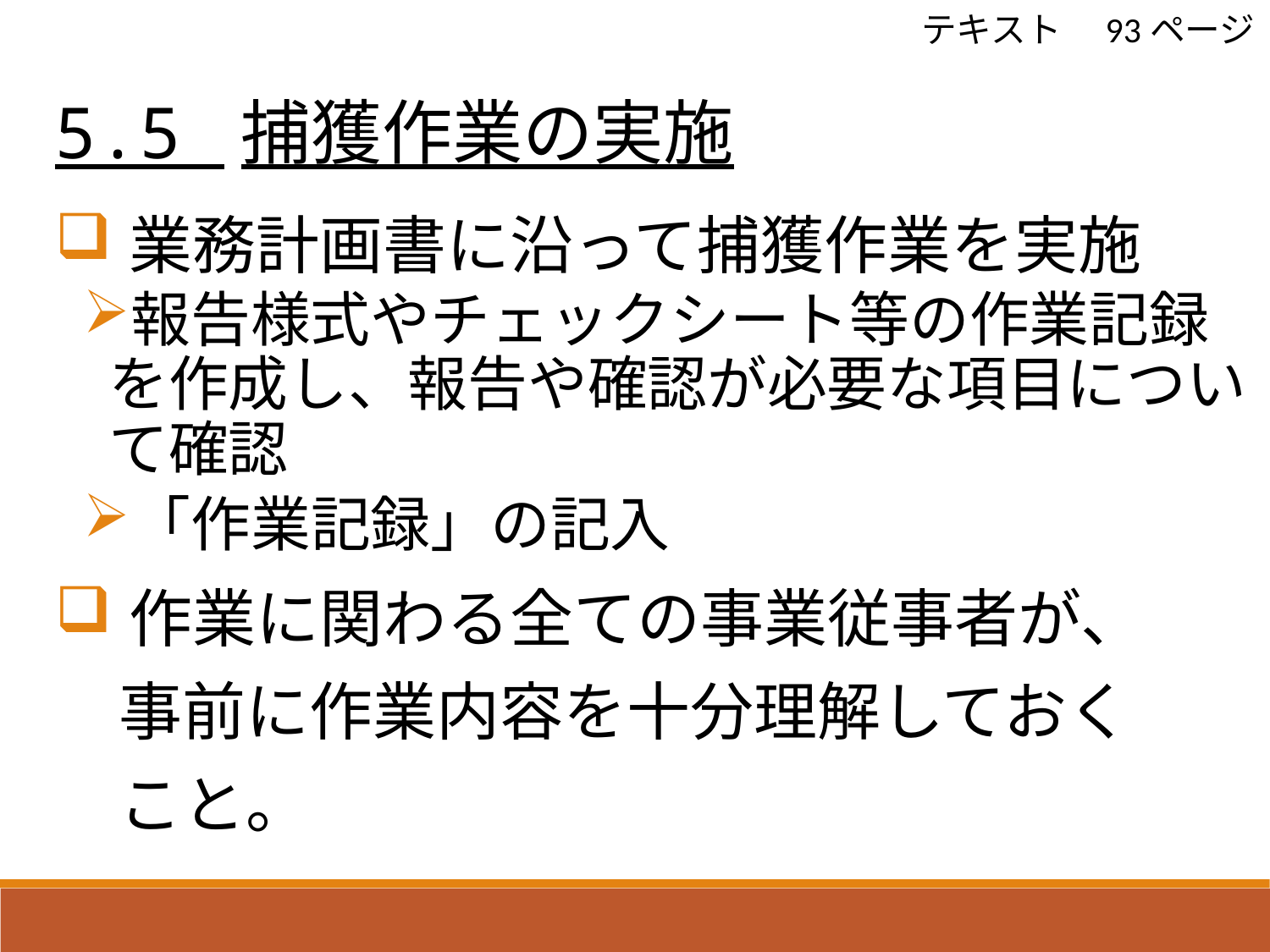

5.5 捕獲作業の実施
テキスト　93ページ
業務計画書に沿って捕獲作業を実施
報告様式やチェックシート等の作業記録を作成し、報告や確認が必要な項目について確認
「作業記録」の記入
作業に関わる全ての事業従事者が、
　事前に作業内容を十分理解しておく
　こと。